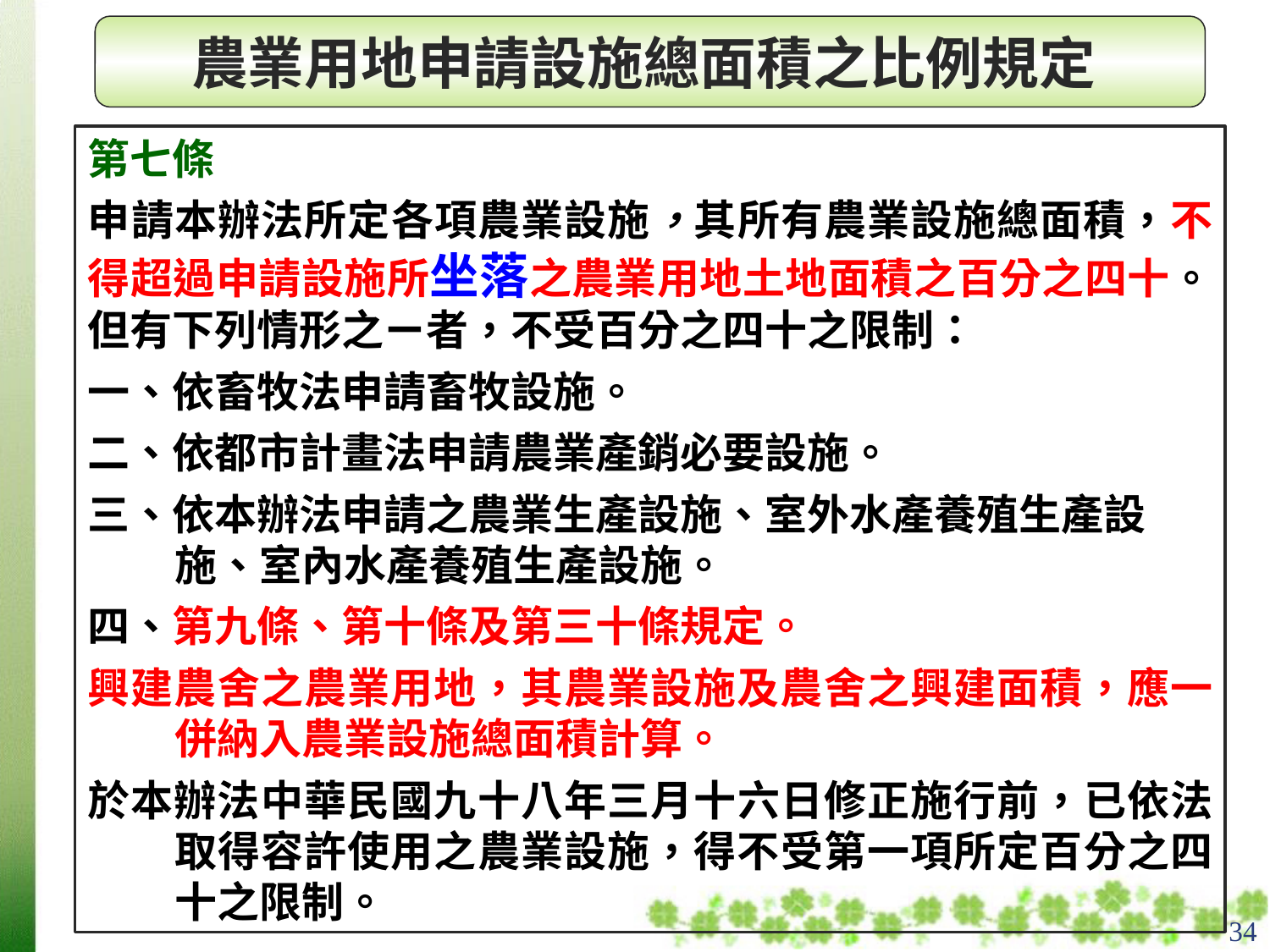

農業用地申請設施總面積之比例規定
第七條
申請本辦法所定各項農業設施，其所有農業設施總面積，不得超過申請設施所坐落之農業用地土地面積之百分之四十。但有下列情形之ㄧ者，不受百分之四十之限制：
一、依畜牧法申請畜牧設施。
二、依都市計畫法申請農業產銷必要設施。
三、依本辦法申請之農業生產設施、室外水產養殖生產設施、室內水產養殖生產設施。
四、第九條、第十條及第三十條規定。
興建農舍之農業用地，其農業設施及農舍之興建面積，應一併納入農業設施總面積計算。
於本辦法中華民國九十八年三月十六日修正施行前，已依法取得容許使用之農業設施，得不受第一項所定百分之四十之限制。
34